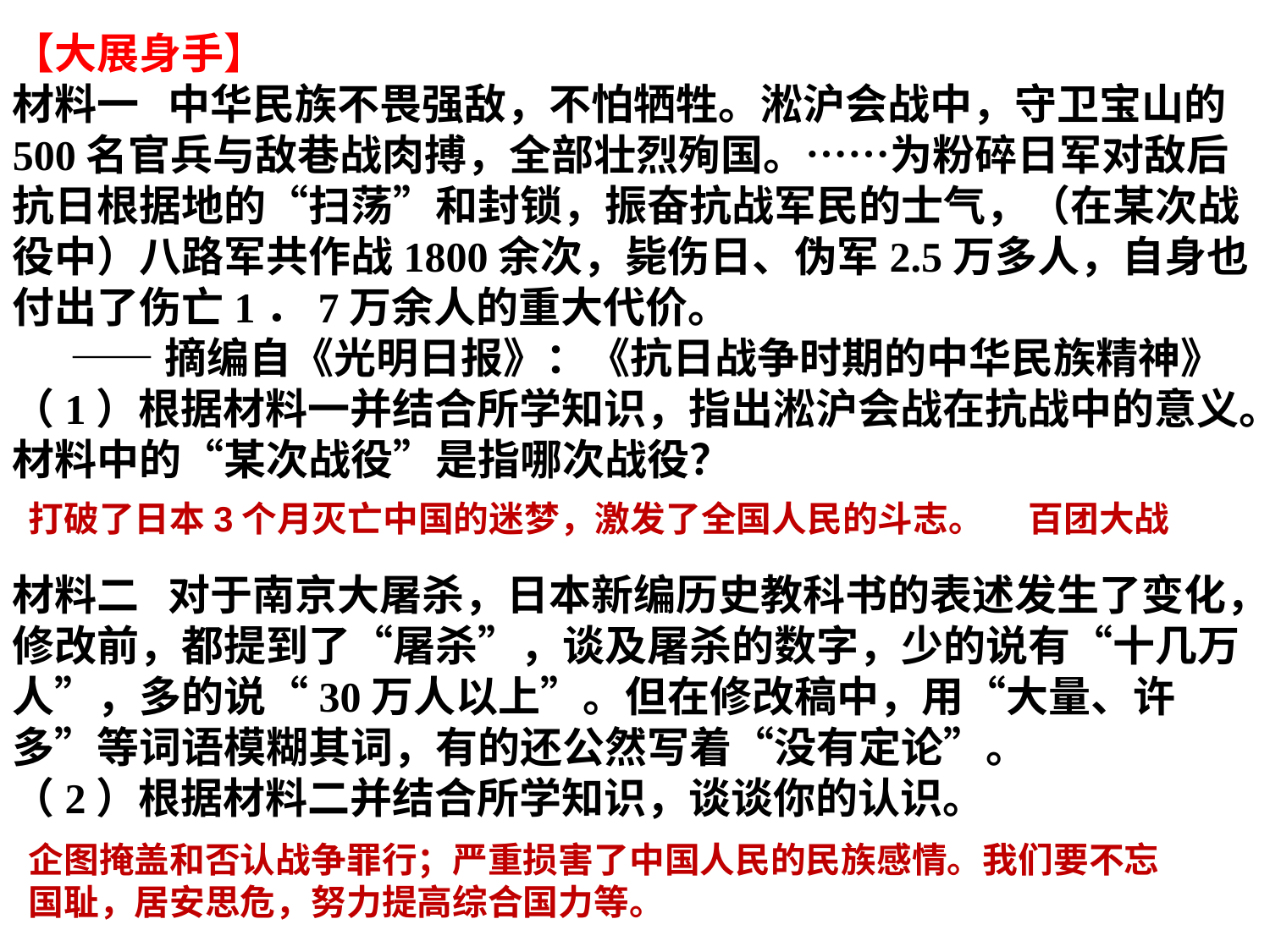

【大展身手】
材料一   中华民族不畏强敌，不怕牺牲。淞沪会战中，守卫宝山的500名官兵与敌巷战肉搏，全部壮烈殉国。……为粉碎日军对敌后抗日根据地的“扫荡”和封锁，振奋抗战军民的士气，（在某次战役中）八路军共作战1800余次，毙伤日、伪军2.5万多人，自身也付出了伤亡1．7万余人的重大代价。
      ——摘编自《光明日报》：《抗日战争时期的中华民族精神》
（1）根据材料一并结合所学知识，指出淞沪会战在抗战中的意义。材料中的“某次战役”是指哪次战役？

材料二   对于南京大屠杀，日本新编历史教科书的表述发生了变化，修改前，都提到了“屠杀”，谈及屠杀的数字，少的说有“十几万人”，多的说“30万人以上”。但在修改稿中，用“大量、许多”等词语模糊其词，有的还公然写着“没有定论”。
（2）根据材料二并结合所学知识，谈谈你的认识。

打破了日本3个月灭亡中国的迷梦，激发了全国人民的斗志。
百团大战
企图掩盖和否认战争罪行；严重损害了中国人民的民族感情。我们要不忘国耻，居安思危，努力提高综合国力等。